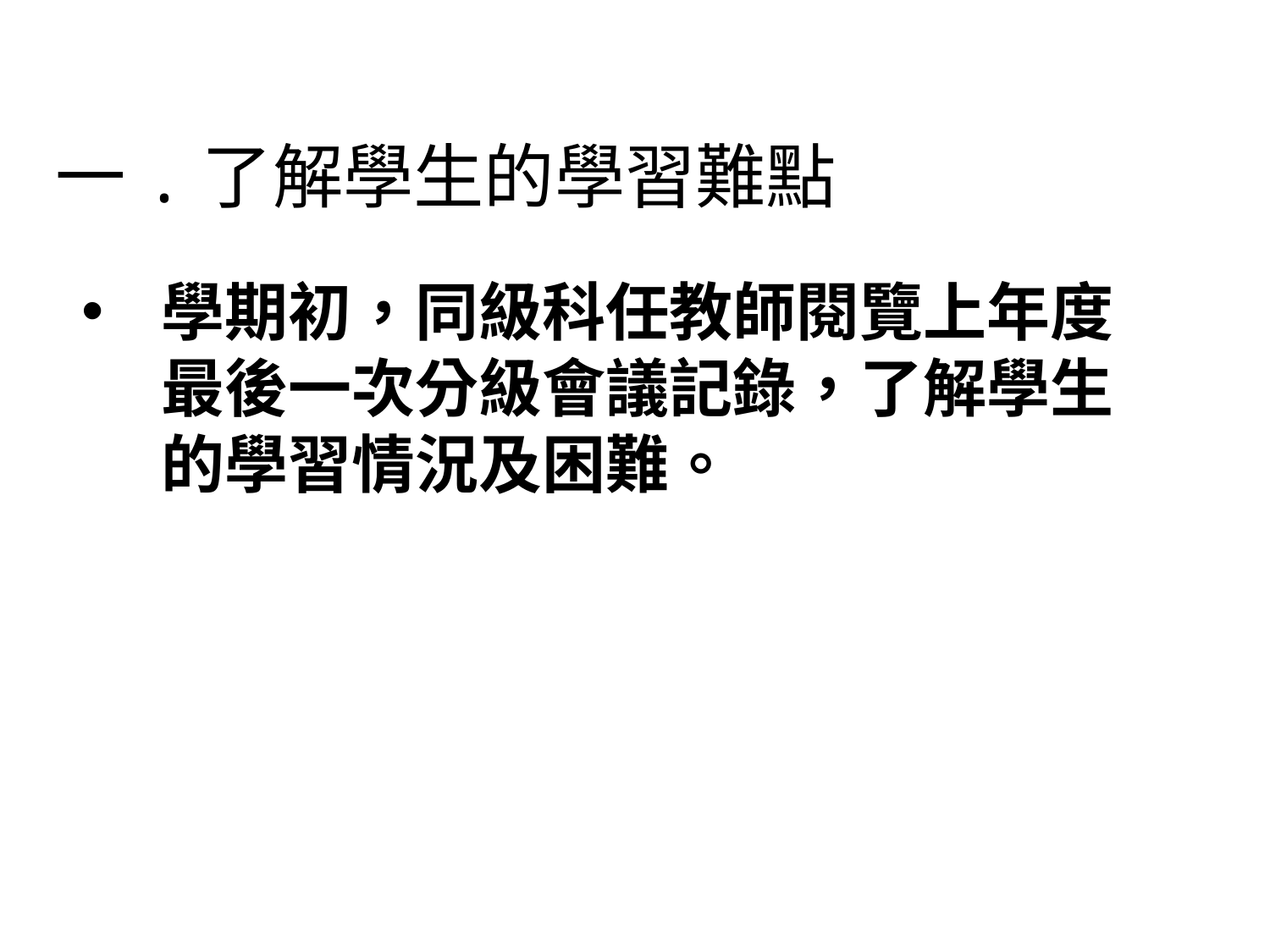

一.了解學生的學習難點
學期初，同級科任教師閱覽上年度最後一次分級會議記錄，了解學生的學習情況及困難。